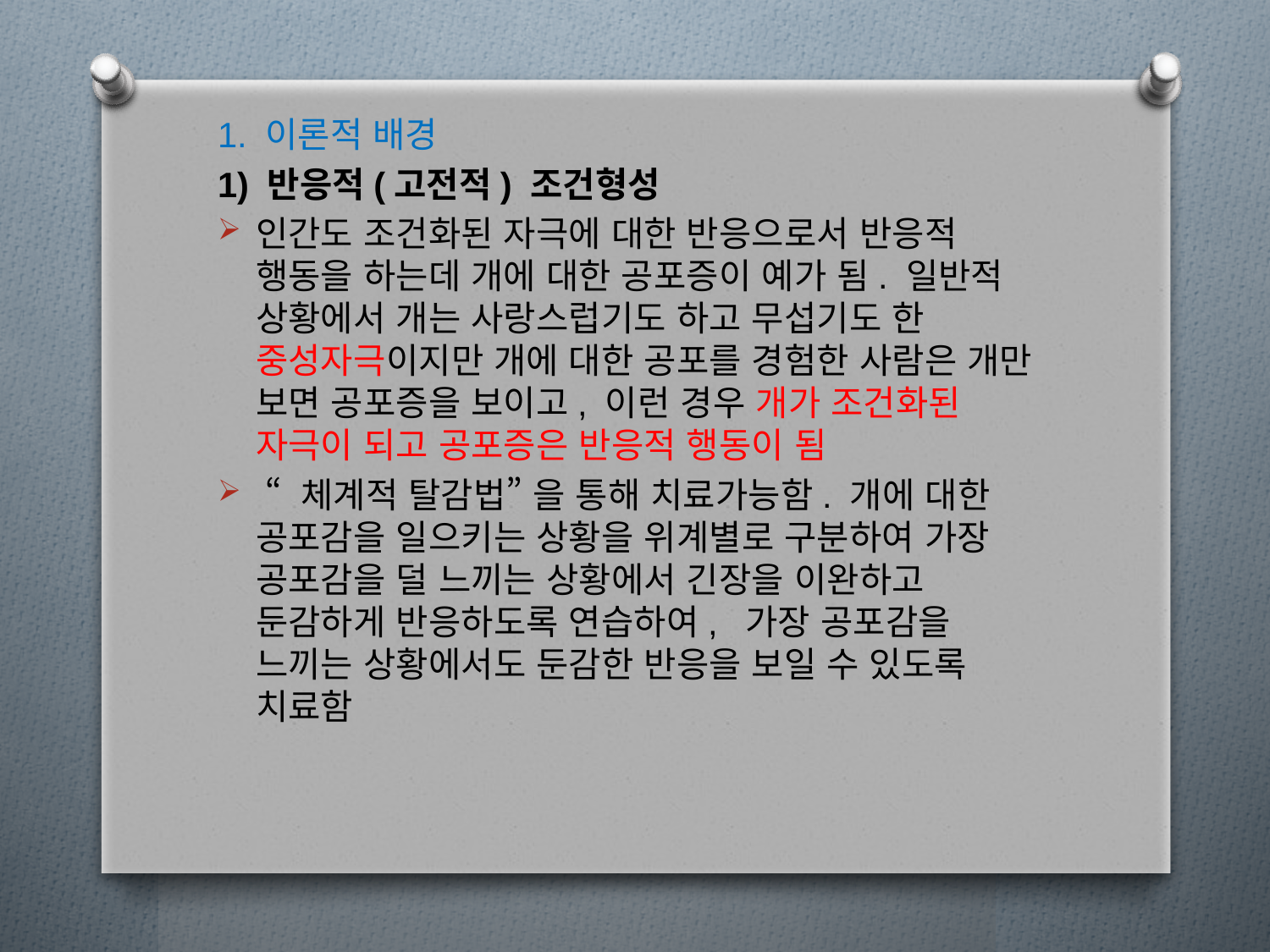

1. 이론적 배경
1) 반응적(고전적) 조건형성
인간도 조건화된 자극에 대한 반응으로서 반응적 행동을 하는데 개에 대한 공포증이 예가 됨. 일반적 상황에서 개는 사랑스럽기도 하고 무섭기도 한 중성자극이지만 개에 대한 공포를 경험한 사람은 개만 보면 공포증을 보이고, 이런 경우 개가 조건화된 자극이 되고 공포증은 반응적 행동이 됨
 “ 체계적 탈감법” 을 통해 치료가능함. 개에 대한 공포감을 일으키는 상황을 위계별로 구분하여 가장 공포감을 덜 느끼는 상황에서 긴장을 이완하고 둔감하게 반응하도록 연습하여,  가장 공포감을 느끼는 상황에서도 둔감한 반응을 보일 수 있도록 치료함